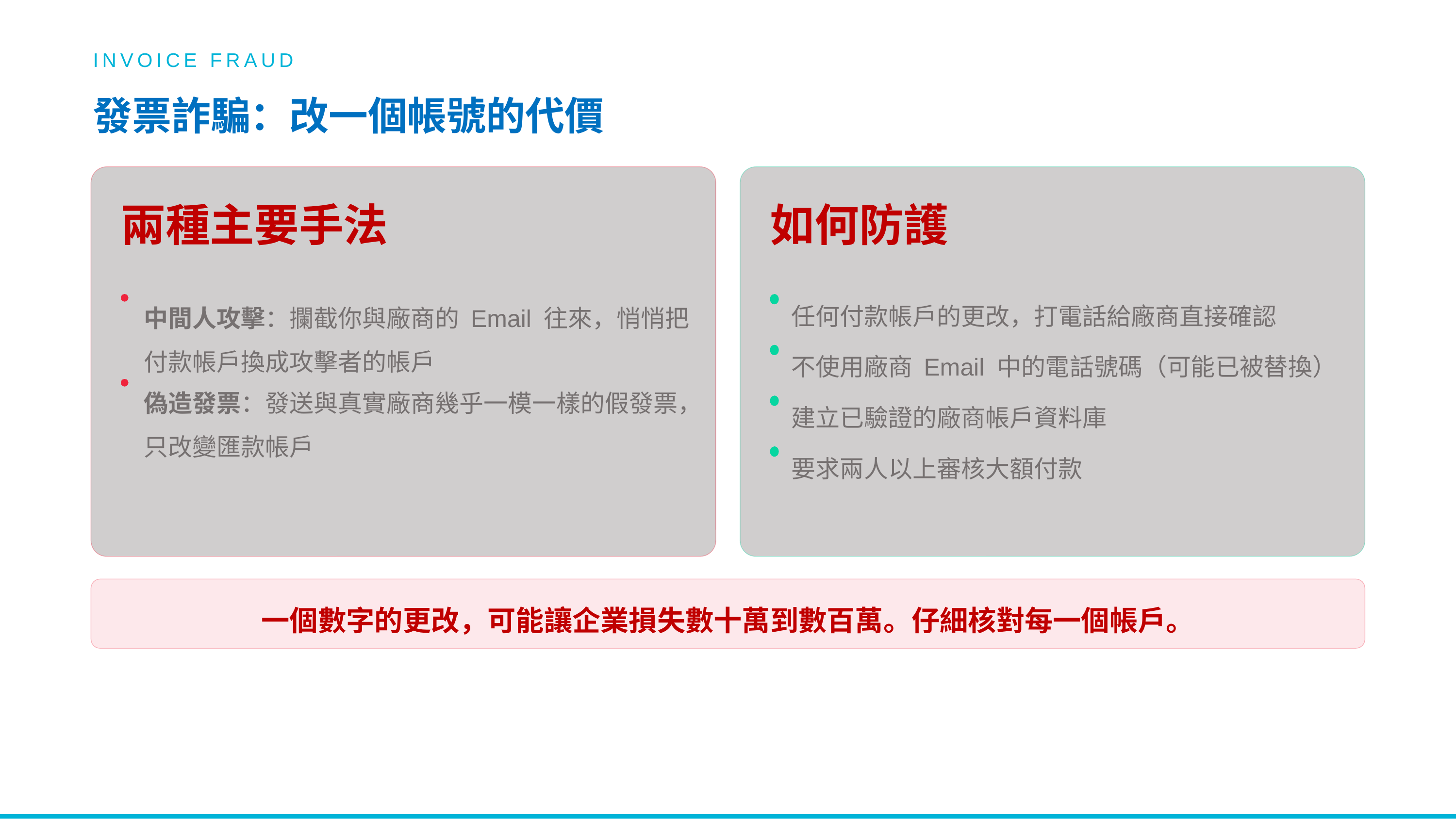

INVOICE FRAUD
發票詐騙：改一個帳號的代價

兩種主要手法
如何防護
中間人攻擊：攔截你與廠商的 Email 往來，悄悄把付款帳戶換成攻擊者的帳戶

任何付款帳戶的更改，打電話給廠商直接確認

不使用廠商 Email 中的電話號碼（可能已被替換）

偽造發票：發送與真實廠商幾乎一模一樣的假發票，只改變匯款帳戶

建立已驗證的廠商帳戶資料庫

要求兩人以上審核大額付款

一個數字的更改，可能讓企業損失數十萬到數百萬。仔細核對每一個帳戶。